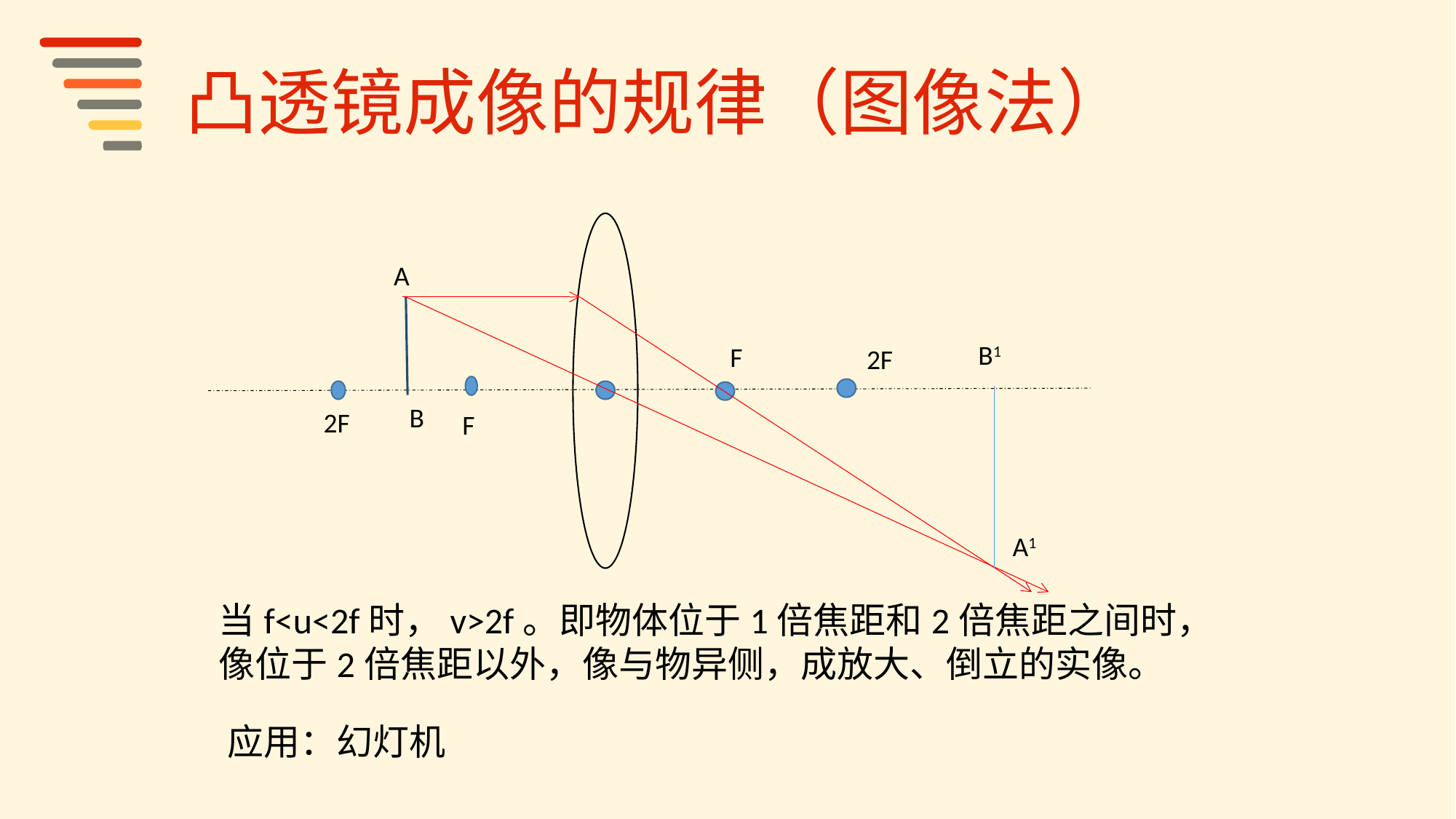

凸透镜成像的规律（图像法）

A
B1
F
2F

B
2F
F
A1
当f<u<2f时，v>2f。即物体位于1倍焦距和2倍焦距之间时，像位于2倍焦距以外，像与物异侧，成放大、倒立的实像。
应用：幻灯机